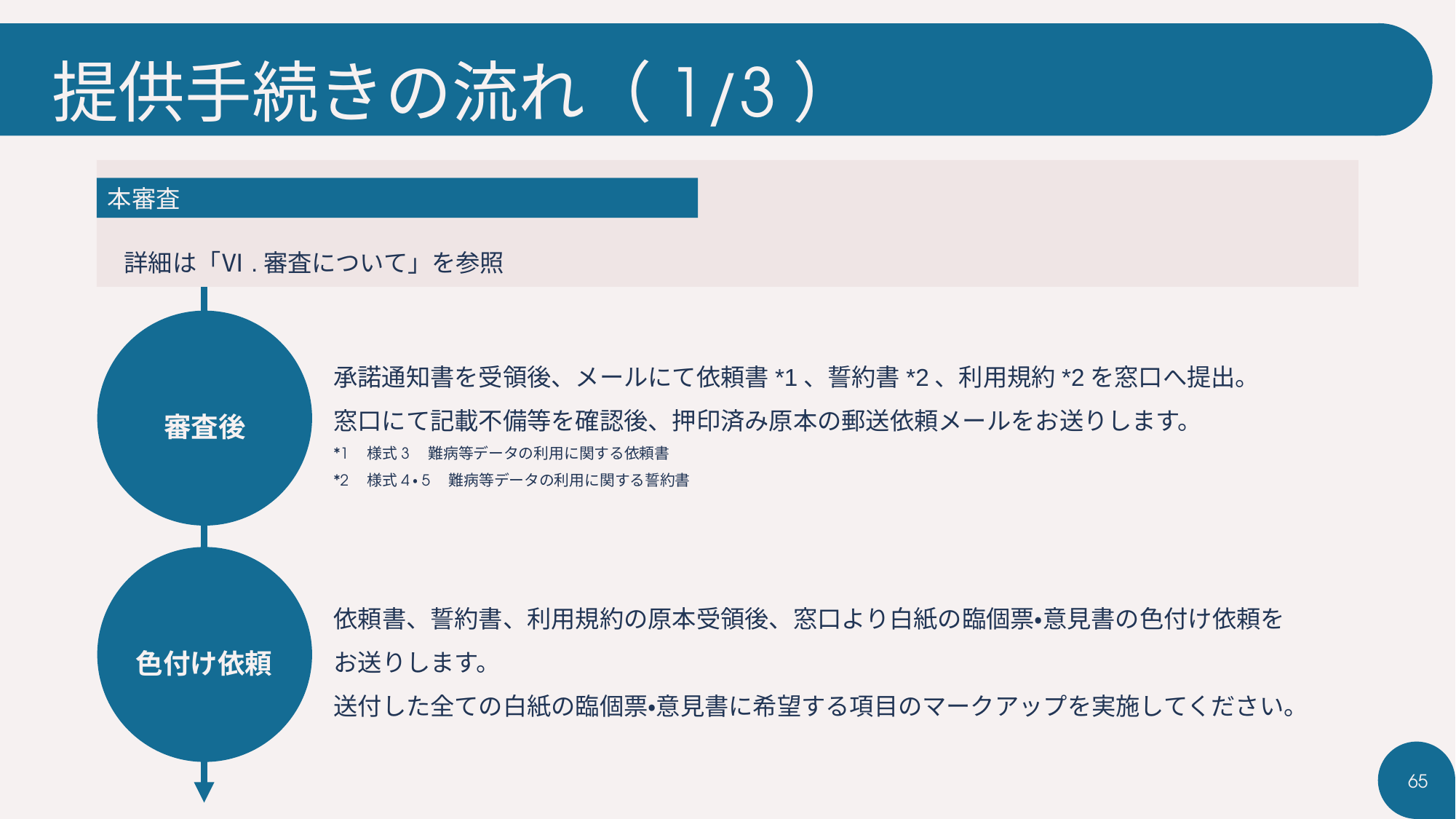

# 提供手続きの流れ（1/3）

本審査
詳細は「Ⅵ.審査について」を参照

承諾通知書を受領後、メールにて依頼書*1、誓約書*2、利用規約*2を窓口へ提出。
窓口にて記載不備等を確認後、押印済み原本の郵送依頼メールをお送りします。
*1　様式3　難病等データの利用に関する依頼書
*2　様式4・5　難病等データの利用に関する誓約書
審査後
依頼書、誓約書、利用規約の原本受領後、窓口より白紙の臨個票・意見書の色付け依頼を
お送りします。
送付した全ての白紙の臨個票・意見書に希望する項目のマークアップを実施してください。

色付け依頼
65